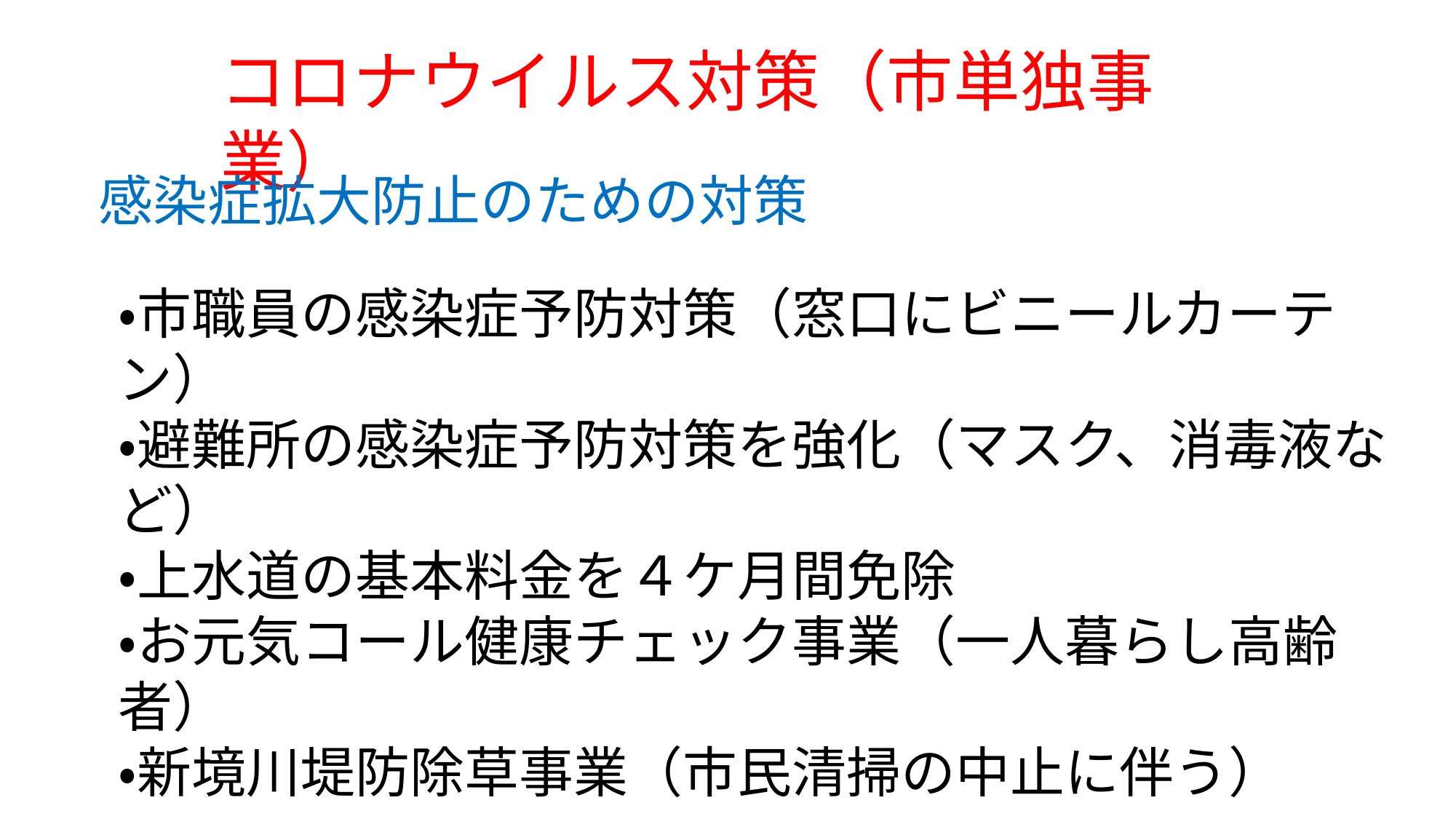

コロナウイルス対策（市単独事業）
感染症拡大防止のための対策
・市職員の感染症予防対策（窓口にビニールカーテン）
・避難所の感染症予防対策を強化（マスク、消毒液など）
・上水道の基本料金を４ケ月間免除
・お元気コール健康チェック事業（一人暮らし高齢者）
・新境川堤防除草事業（市民清掃の中止に伴う）